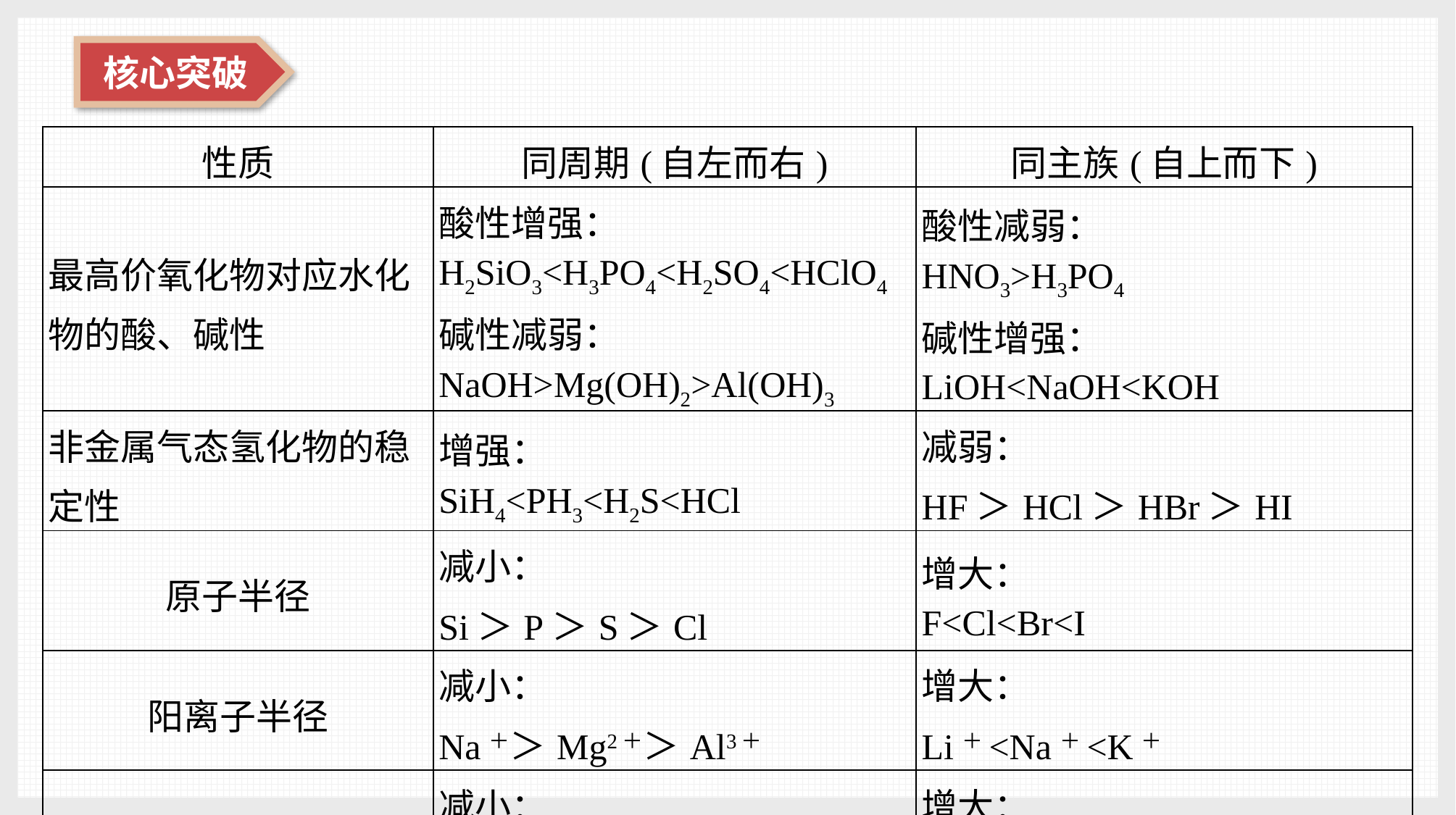

| 性质 | 同周期(自左而右) | 同主族(自上而下) |
| --- | --- | --- |
| 最高价氧化物对应水化物的酸、碱性 | 酸性增强： H2SiO3<H3PO4<H2SO4<HClO4 碱性减弱： NaOH>Mg(OH)2>Al(OH)3 | 酸性减弱： HNO3>H3PO4 碱性增强： LiOH<NaOH<KOH |
| 非金属气态氢化物的稳定性 | 增强： SiH4<PH3<H2S<HCl | 减弱： HF＞HCl＞HBr＞HI |
| 原子半径 | 减小： Si＞P＞S＞Cl | 增大： F<Cl<Br<I |
| 阳离子半径 | 减小： Na＋＞Mg2＋＞Al3＋ | 增大： Li＋<Na＋<K＋ |
| 阴离子半径 | 减小： P3－＞S2－＞Cl－ | 增大： F－<Cl－<Br－<I－ |